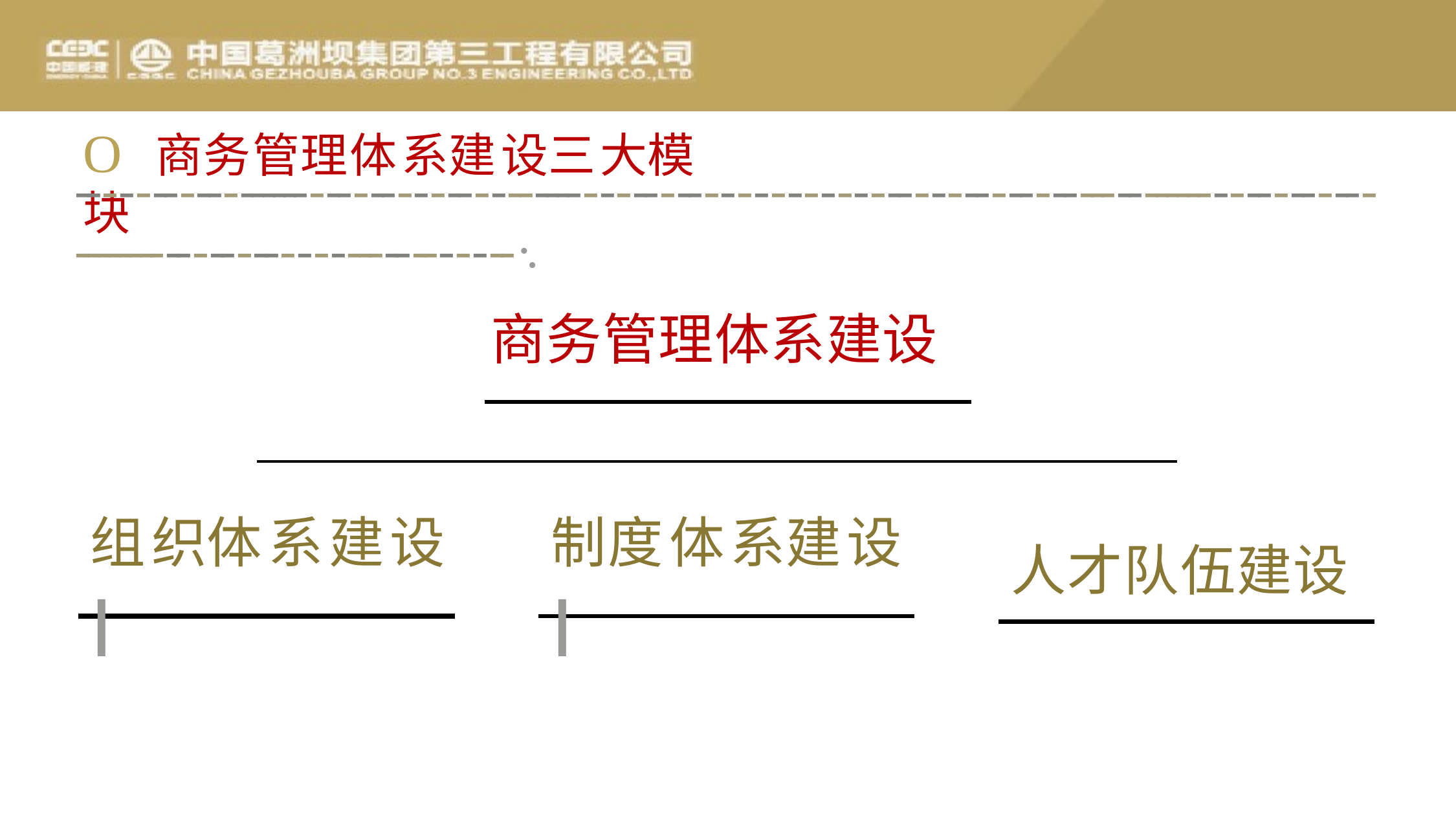

O 商务管理体系建设三大模块
--------------------------------------------------------------------------------------------------------------------------·.
商务管理体系建设

组织体系建设I
制度体系建设I
人才队伍建设